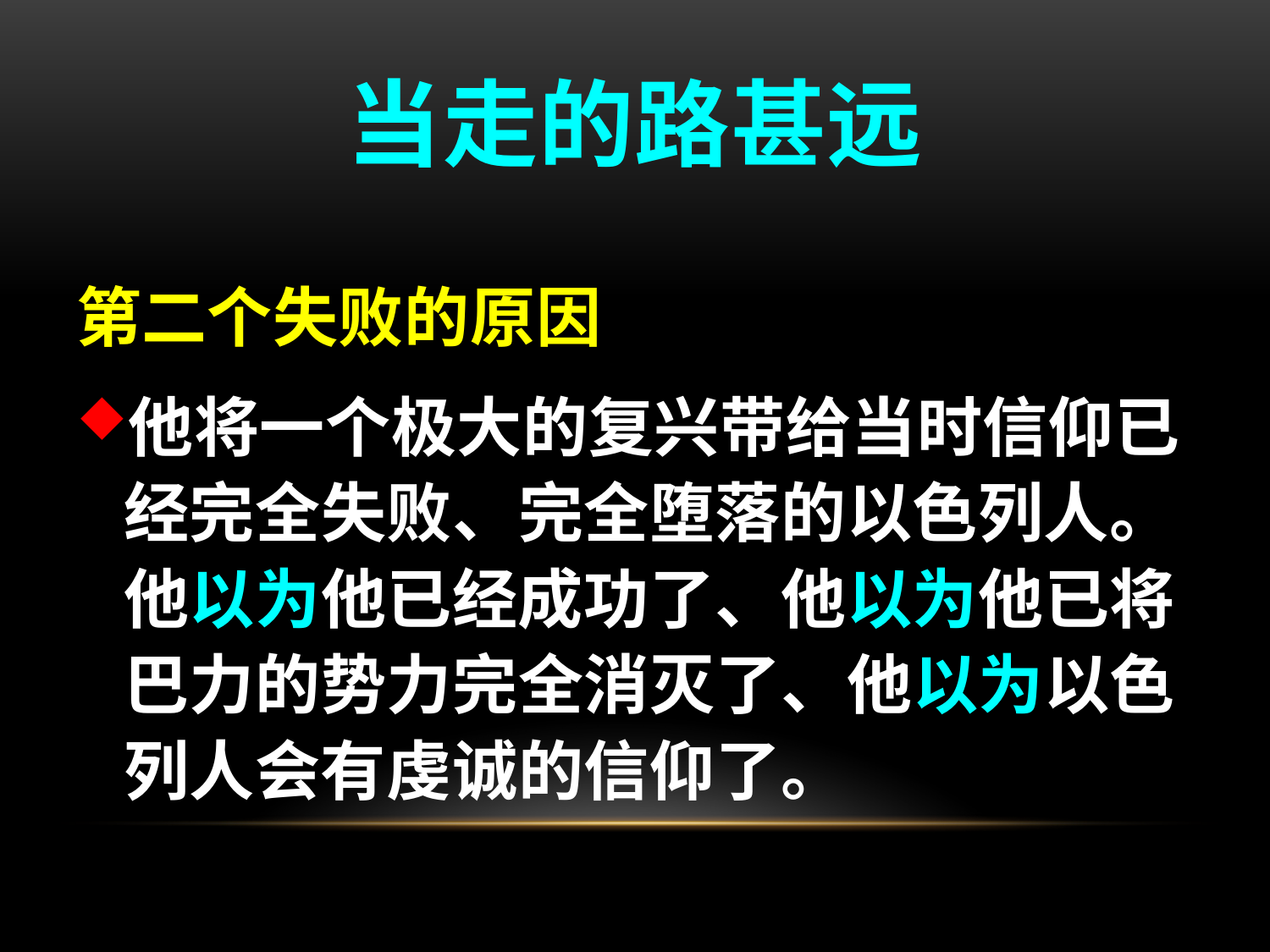

# 当走的路甚远
第二个失败的原因
他将一个极大的复兴带给当时信仰已经完全失败、完全堕落的以色列人。他以为他已经成功了、他以为他已将巴力的势力完全消灭了、他以为以色列人会有虔诚的信仰了。